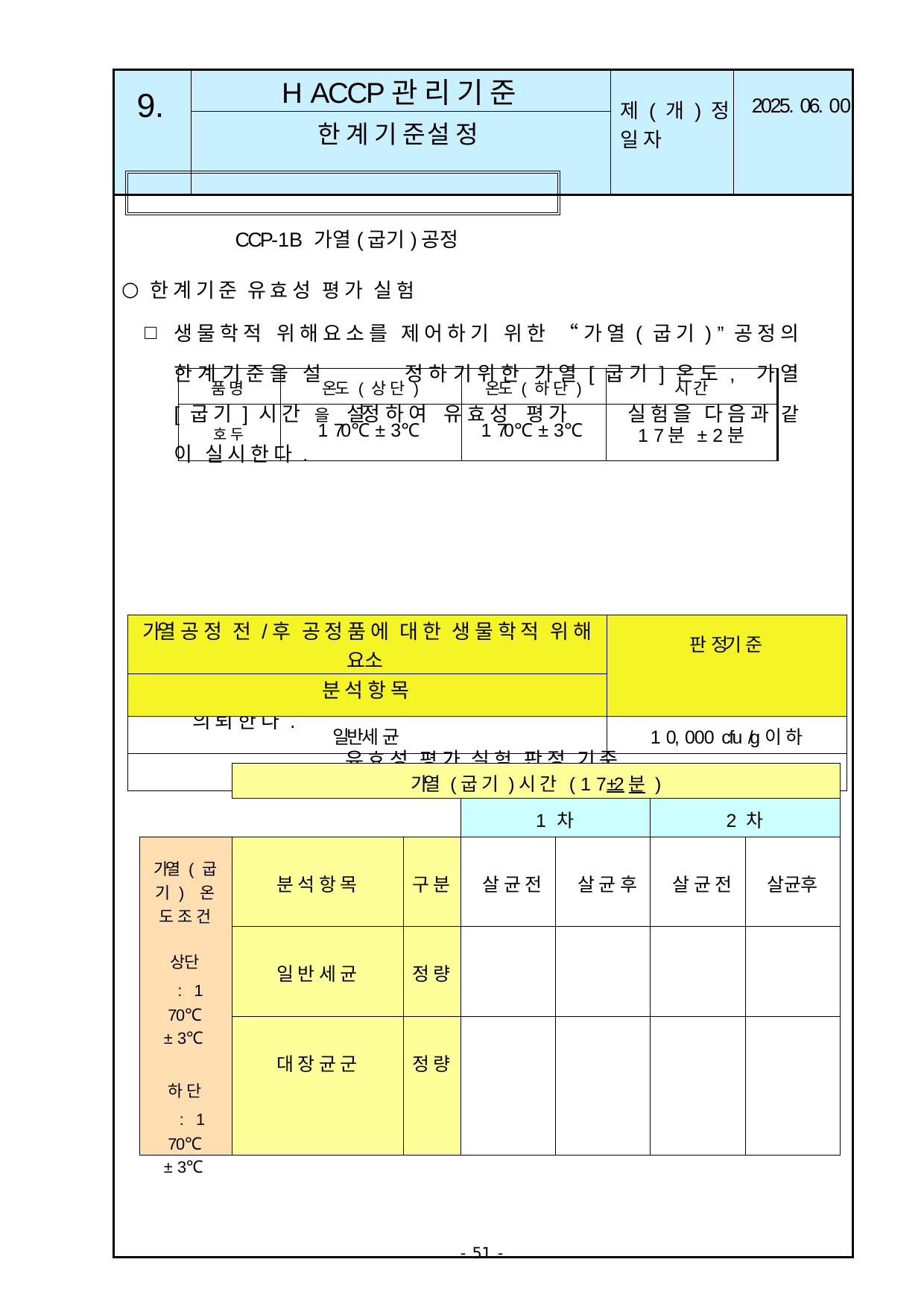

| 9. | H ACCP관 리 기 준 | 제 ( 개 ) 정 일 자 | 2025. 06. 00 |
| --- | --- | --- | --- |
|  | 한 계 기 준 설 정 |  |  |
| CCP-1B 가열(굽기)공정 한 계 기 준 유 효 성 평 가 실 험 생 물 학 적 위 해 요 소 를 제 어 하 기 위 한 “ 가 열 ( 굽 기 ) ” 공 정 의 한 계 기 준 을 설 정 하 기 위 한 가 열 [ 굽 기 ] 온 도 , 가 열 [ 굽 기 ] 시 간 을 설정 하 여 유 효 성 평 가 실 험 을 다 음 과 같 이 실 시 한 다 . “ 가 열 ( 굽 기 ) ” 공 정 전 /후 의 공 정 품 시 료를 각각 2회 이 상 채 취 하 여 다 음 의 분 석 항 목 에 대 하 여 실 험 을 의 뢰 한 다 . 유 효 성 평 가 실 험 판 정 기 준 |  |  |  |

| 품 명 | 온도 ( 상 단 ) | 온도 ( 하 단 ) | 시 간 |
| --- | --- | --- | --- |
| 호 두 | 1 70℃ ± 3℃ | 1 70℃ ± 3℃ | 1 7분 ± 2분 |
| 가열 공 정 전 /후 공 정 품 에 대 한 생 물 학 적 위 해 요소 | 판 정기 준 |
| --- | --- |
| 분 석 항 목 |  |
| 일반세 균 | 1 0, 000 cfu /g이 하 |
| 대 장균 군 | 0 |
|  | 가열 (굽 기 )시 간 ( 1 7±2분 ) |  |  |  |  |  |
| --- | --- | --- | --- | --- | --- | --- |
|  |  |  | 1 차 |  | 2 차 |  |
| 가열 ( 굽 기 ) 온 도 조 건 상단 : 1 70℃ ± 3℃ 하 단 : 1 70℃ ± 3℃ | 분 석 항 목 | 구 분 | 살 균 전 | 살 균 후 | 살 균 전 | 살균후 |
|  | 일 반 세 균 | 정 량 |  |  |  |  |
|  | 대 장 균 군 | 정 량 |  |  |  |  |
- 51 -